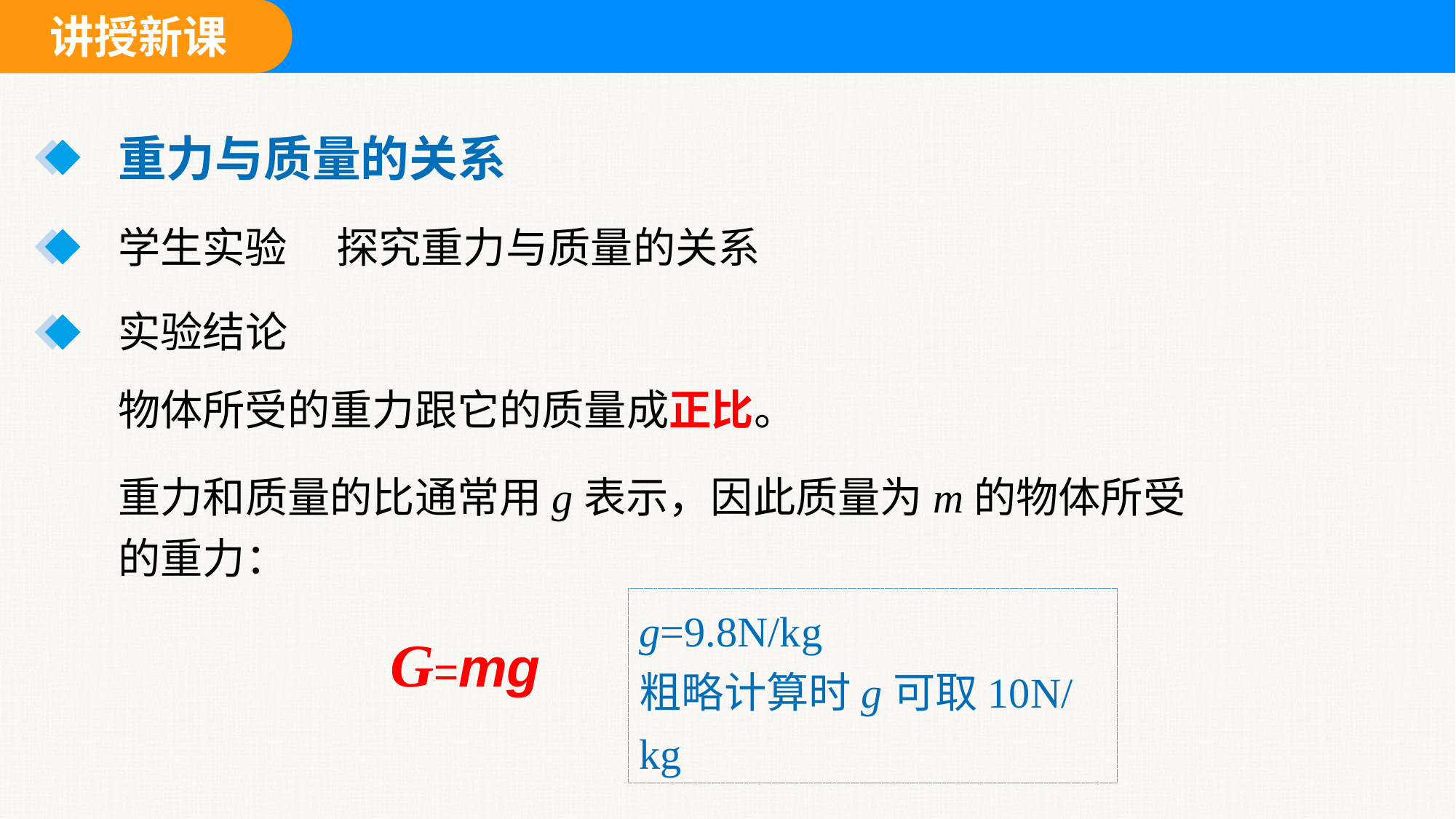

重力与质量的关系

学生实验	探究重力与质量的关系

实验结论

物体所受的重力跟它的质量成正比。
重力和质量的比通常用g表示，因此质量为m的物体所受的重力：
g=9.8N/kg
粗略计算时g可取10N/kg
G=mg